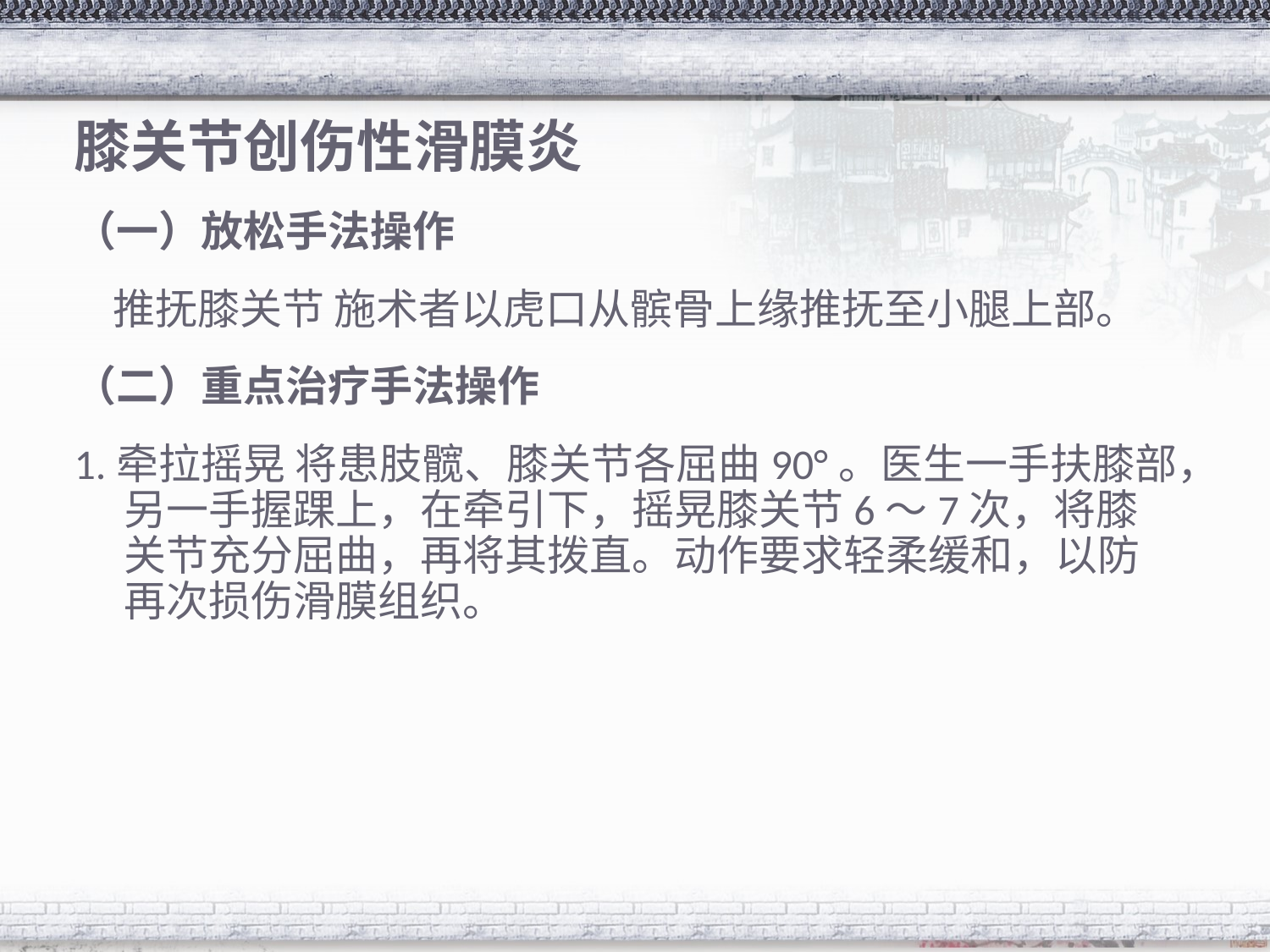

# 膝关节创伤性滑膜炎
（一）放松手法操作
   推抚膝关节 施术者以虎口从髌骨上缘推抚至小腿上部。
（二）重点治疗手法操作
1.牵拉摇晃 将患肢髋、膝关节各屈曲90°。医生一手扶膝部，另一手握踝上，在牵引下，摇晃膝关节6～7次，将膝关节充分屈曲，再将其拨直。动作要求轻柔缓和，以防再次损伤滑膜组织。